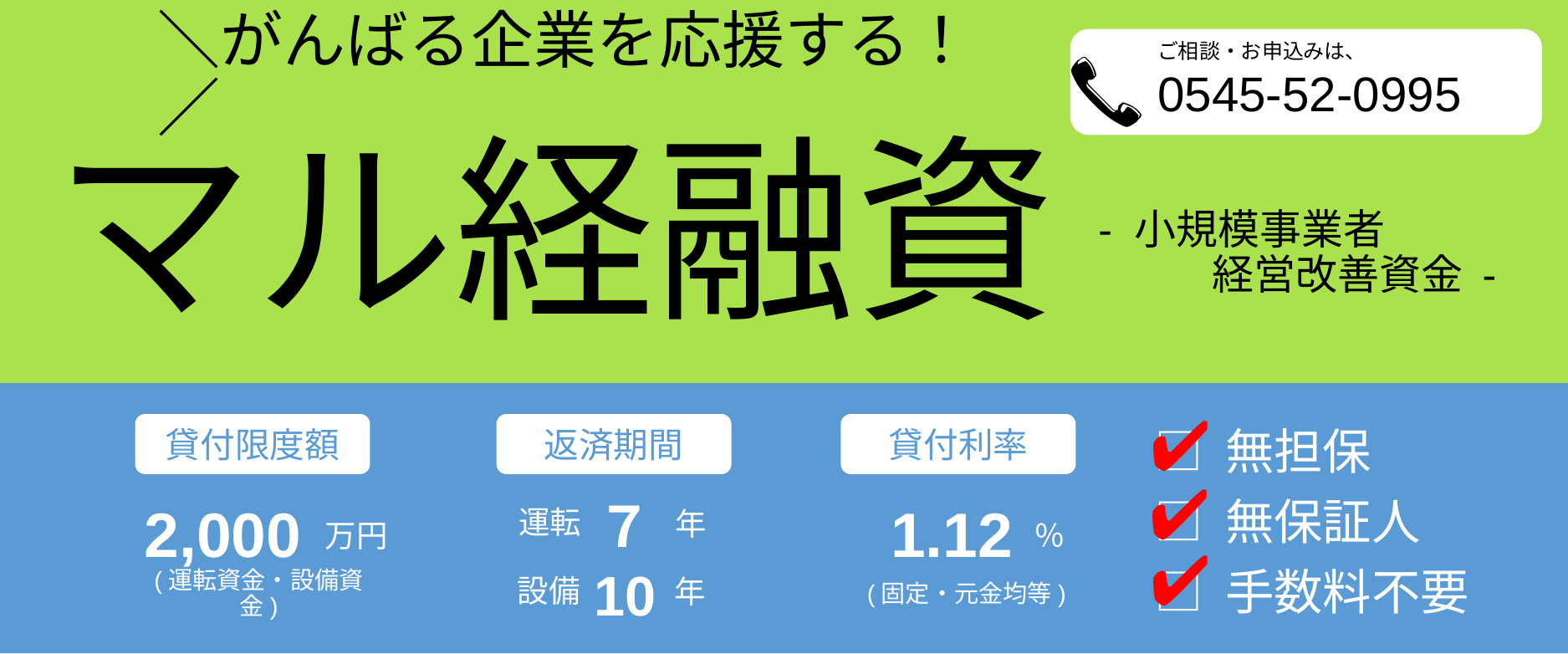

＼がんばる企業を応援する！／
ご相談・お申込みは、

📞
0545-52-0995
マル経融資
- 小規模事業者
　経営改善資金 -
✔
貸付限度額
返済期間
貸付利率
□ 無担保
□ 無保証人
□ 手数料不要
✔

運転
年
７

2,000
万円
1.12
％
✔
設備
年
10
(運転資金・設備資金)
(固定・元金均等)